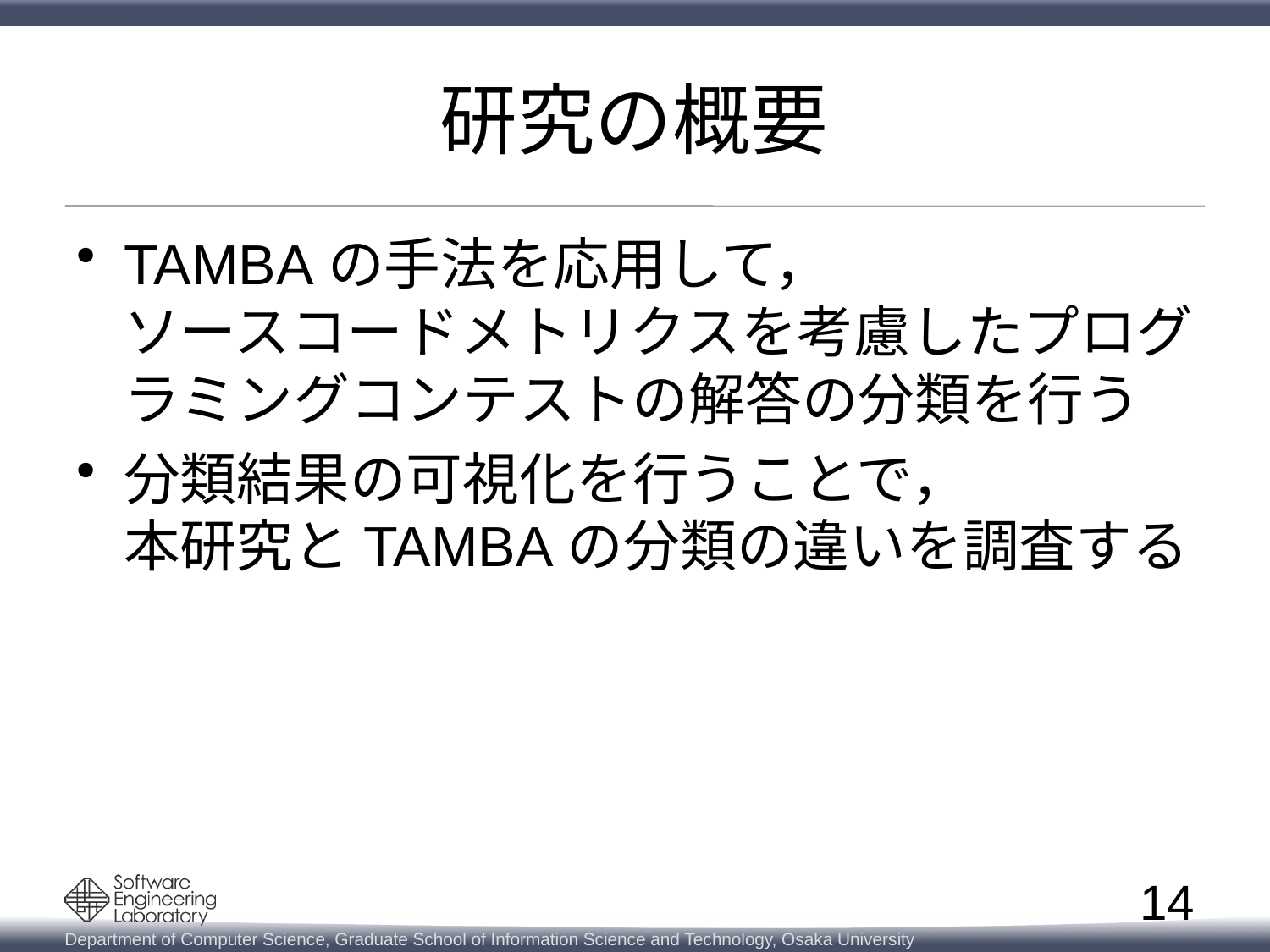

# 研究の概要
TAMBAの手法を応用して，
ソースコードメトリクスを考慮したプログラミングコンテストの解答の分類を行う
分類結果の可視化を行うことで，
本研究とTAMBAの分類の違いを調査する
14